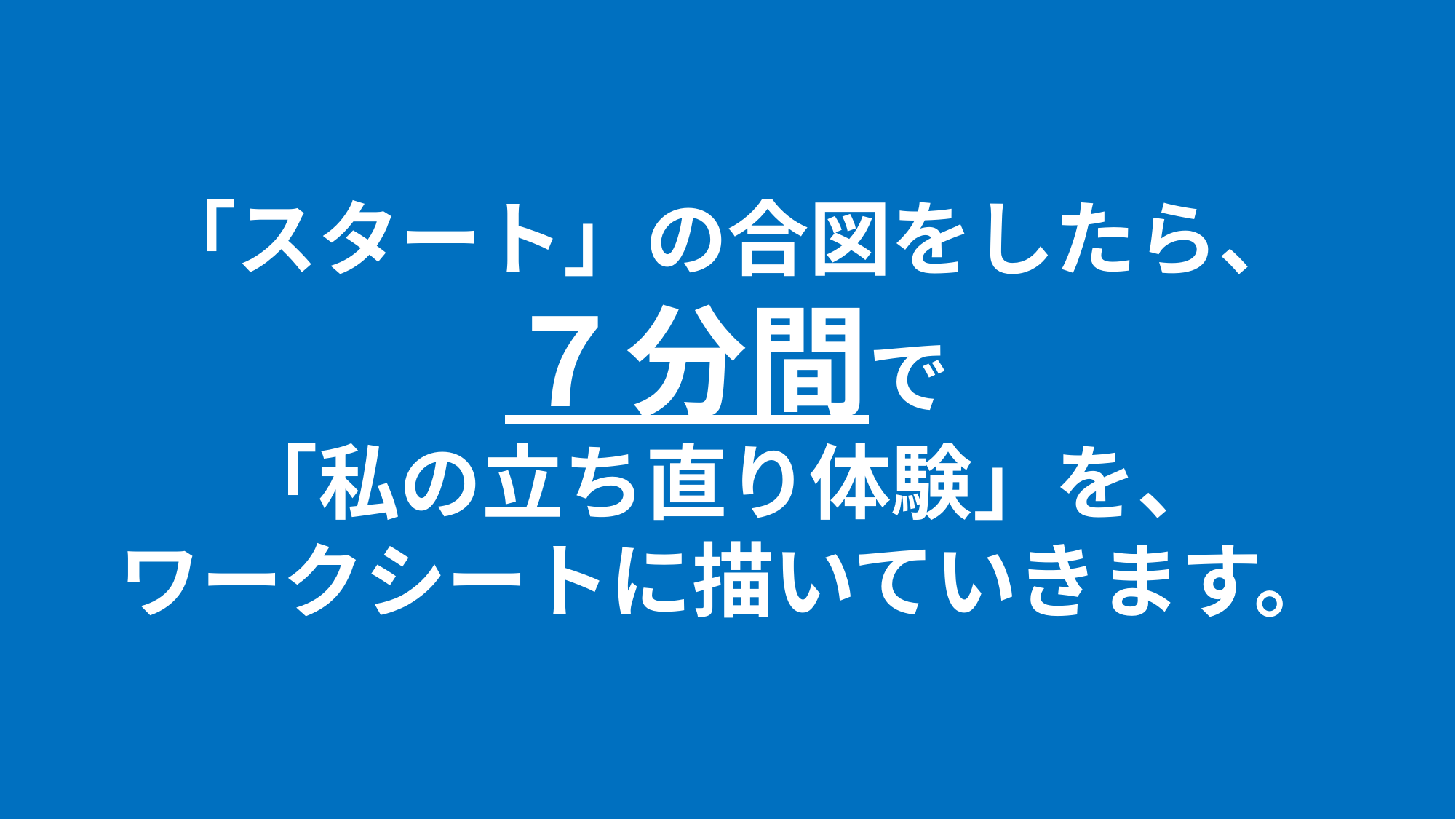

「スタート」の合図をしたら、
７分間で
「私の立ち直り体験」を、
ワークシートに描いていきます。